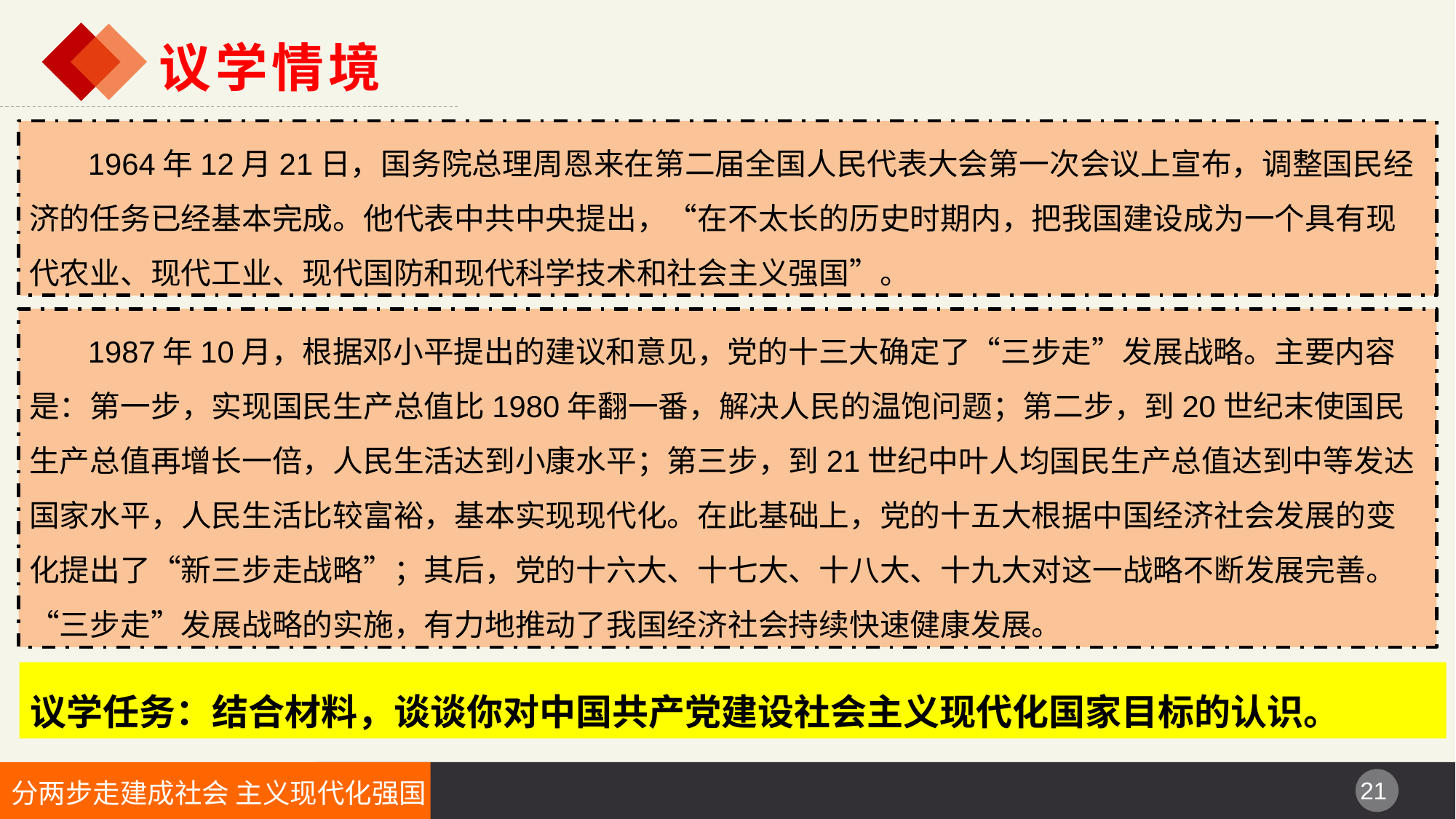

议学情境

       1964年12月21日，国务院总理周恩来在第二届全国人民代表大会第一次会议上宣布，调整国民经济的任务已经基本完成。他代表中共中央提出，“在不太长的历史时期内，把我国建设成为一个具有现代农业、现代工业、现代国防和现代科学技术和社会主义强国”。
       1987年10月，根据邓小平提出的建议和意见，党的十三大确定了“三步走”发展战略。主要内容是：第一步，实现国民生产总值比1980年翻一番，解决人民的温饱问题；第二步，到20世纪末使国民生产总值再增长一倍，人民生活达到小康水平；第三步，到21世纪中叶人均国民生产总值达到中等发达国家水平，人民生活比较富裕，基本实现现代化。在此基础上，党的十五大根据中国经济社会发展的变化提出了“新三步走战略”；其后，党的十六大、十七大、十八大、十九大对这一战略不断发展完善。“三步走”发展战略的实施，有力地推动了我国经济社会持续快速健康发展。
议学任务：结合材料，谈谈你对中国共产党建设社会主义现代化国家目标的认识。
分两步走建成社会 主义现代化强国